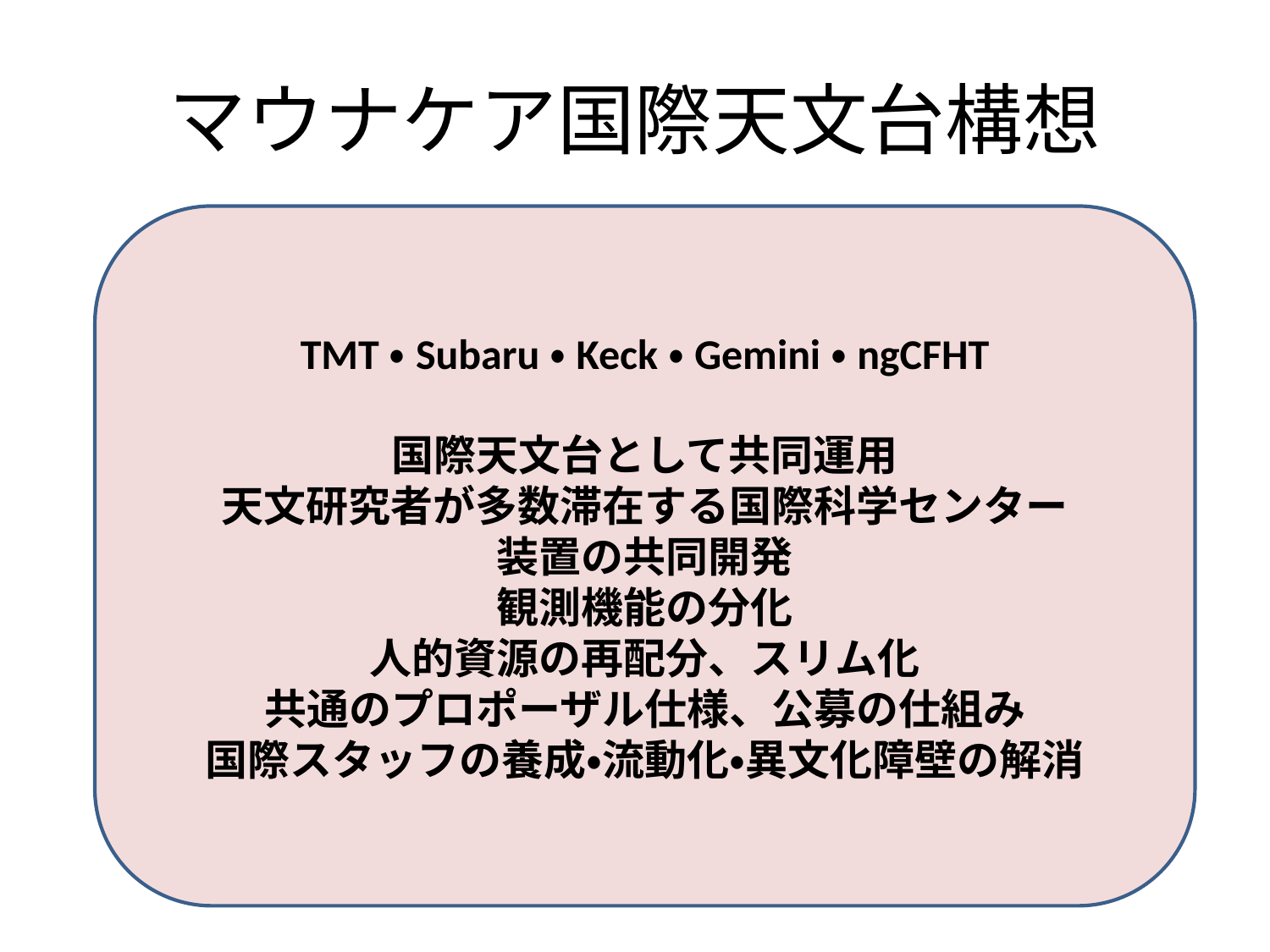

# マウナケア国際天文台構想
TMT・Subaru・Keck・Gemini・ngCFHT

国際天文台として共同運用
天文研究者が多数滞在する国際科学センター
装置の共同開発
観測機能の分化
人的資源の再配分、スリム化
共通のプロポーザル仕様、公募の仕組み
国際スタッフの養成・流動化・異文化障壁の解消